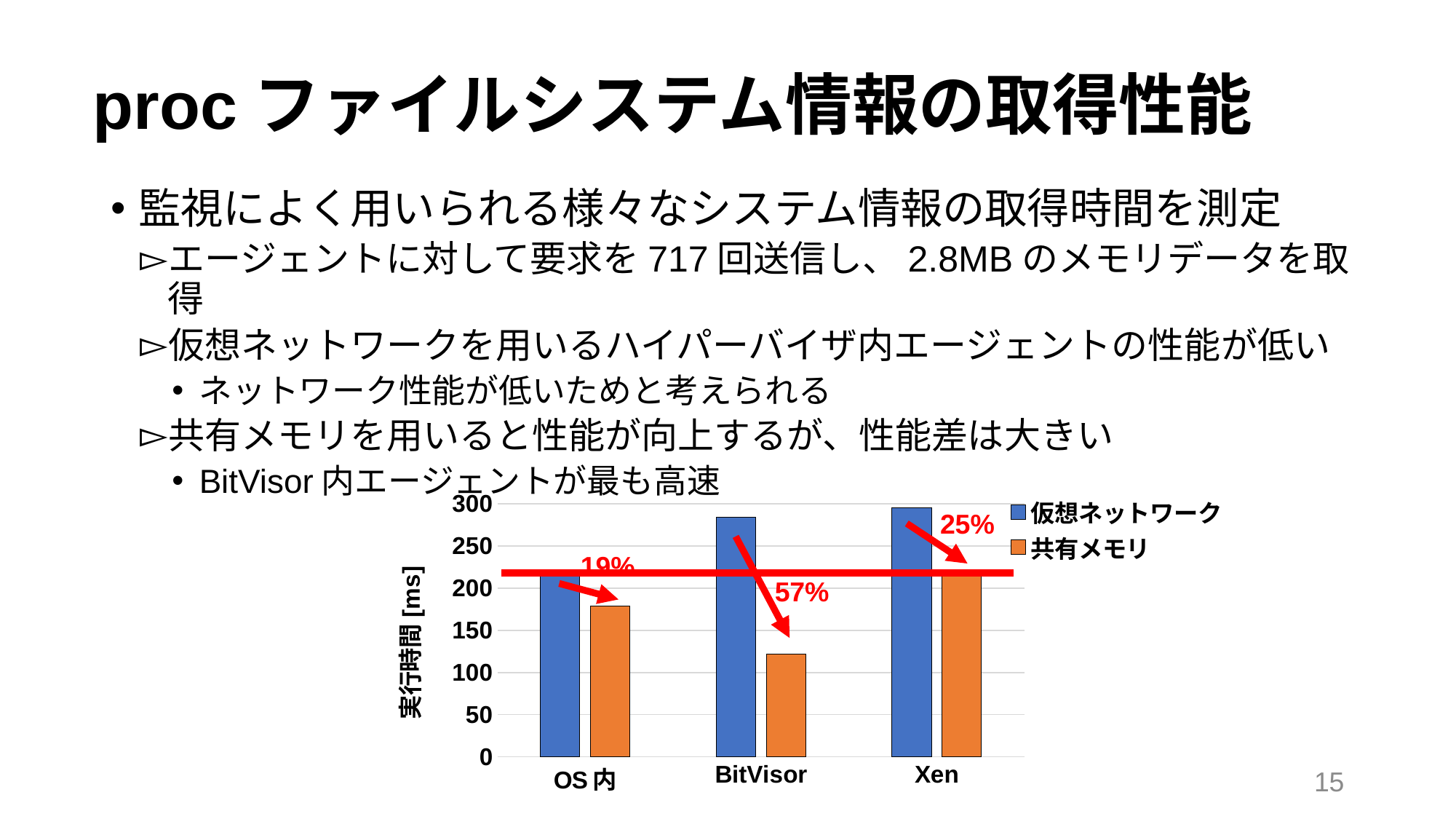

# procファイルシステム情報の取得性能
監視によく用いられる様々なシステム情報の取得時間を測定
エージェントに対して要求を717回送信し、2.8MBのメモリデータを取得
仮想ネットワークを用いるハイパーバイザ内エージェントの性能が低い
ネットワーク性能が低いためと考えられる
共有メモリを用いると性能が向上するが、性能差は大きい
BitVisor内エージェントが最も高速

### Chart

| Category | 仮想ネットワーク | 共有メモリ |
|---|---|---|
| OS内 | 219.48571428571432 | 178.70857142857145 |
| BitVisor | 283.93571428571425 | 121.67857142857143 |
| Xen | 295.31285714285707 | 221.3742857142857 |
25%
19%
57%
15